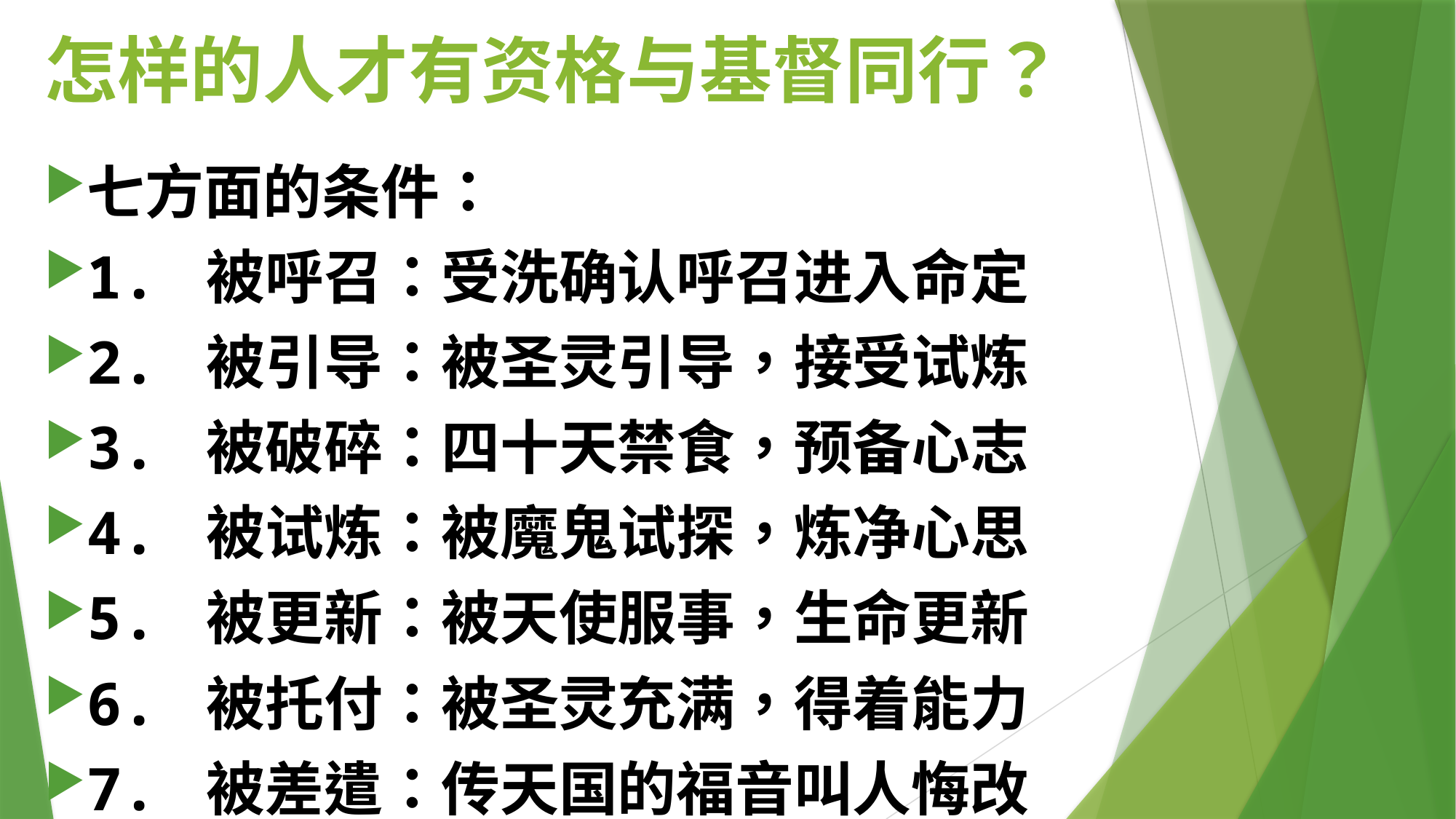

# 怎样的人才有资格与基督同行？
七方面的条件：
1. 被呼召：受洗确认呼召进入命定
2. 被引导：被圣灵引导，接受试炼
3. 被破碎：四十天禁食，预备心志
4. 被试炼：被魔鬼试探，炼净心思
5. 被更新：被天使服事，生命更新
6. 被托付：被圣灵充满，得着能力
7. 被差遣：传天国的福音叫人悔改